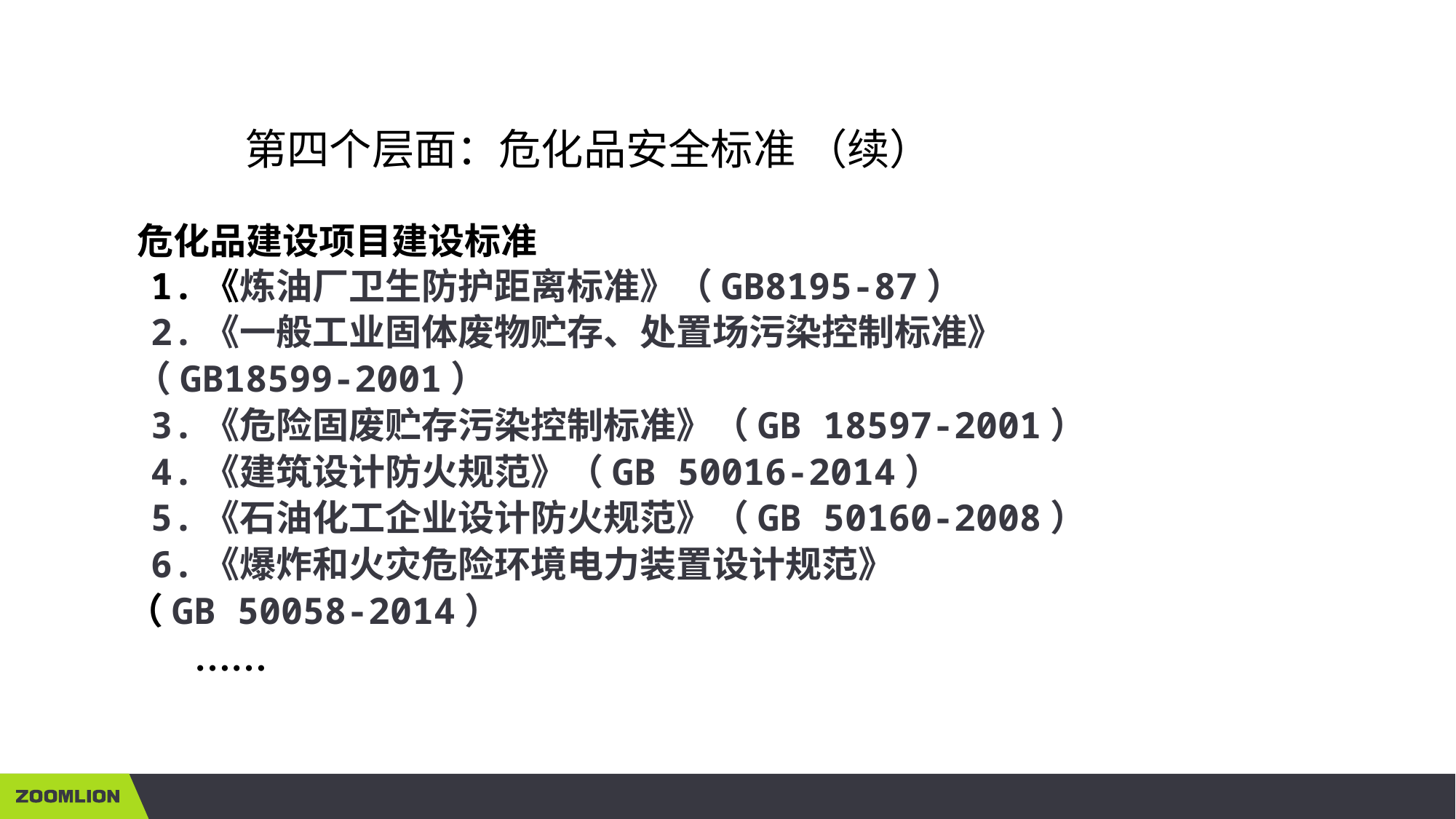

第四个层面：危化品安全标准 （续）
　 危化品建设项目建设标准
   1.《炼油厂卫生防护距离标准》（GB8195-87）
   2.《一般工业固体废物贮存、处置场污染控制标准》
     （GB18599-2001）
   3.《危险固废贮存污染控制标准》（GB 18597-2001）
   4.《建筑设计防火规范》（GB 50016-2014）
   5.《石油化工企业设计防火规范》（GB 50160-2008）
   6.《爆炸和火灾危险环境电力装置设计规范》
    （GB 50058-2014）
     ……